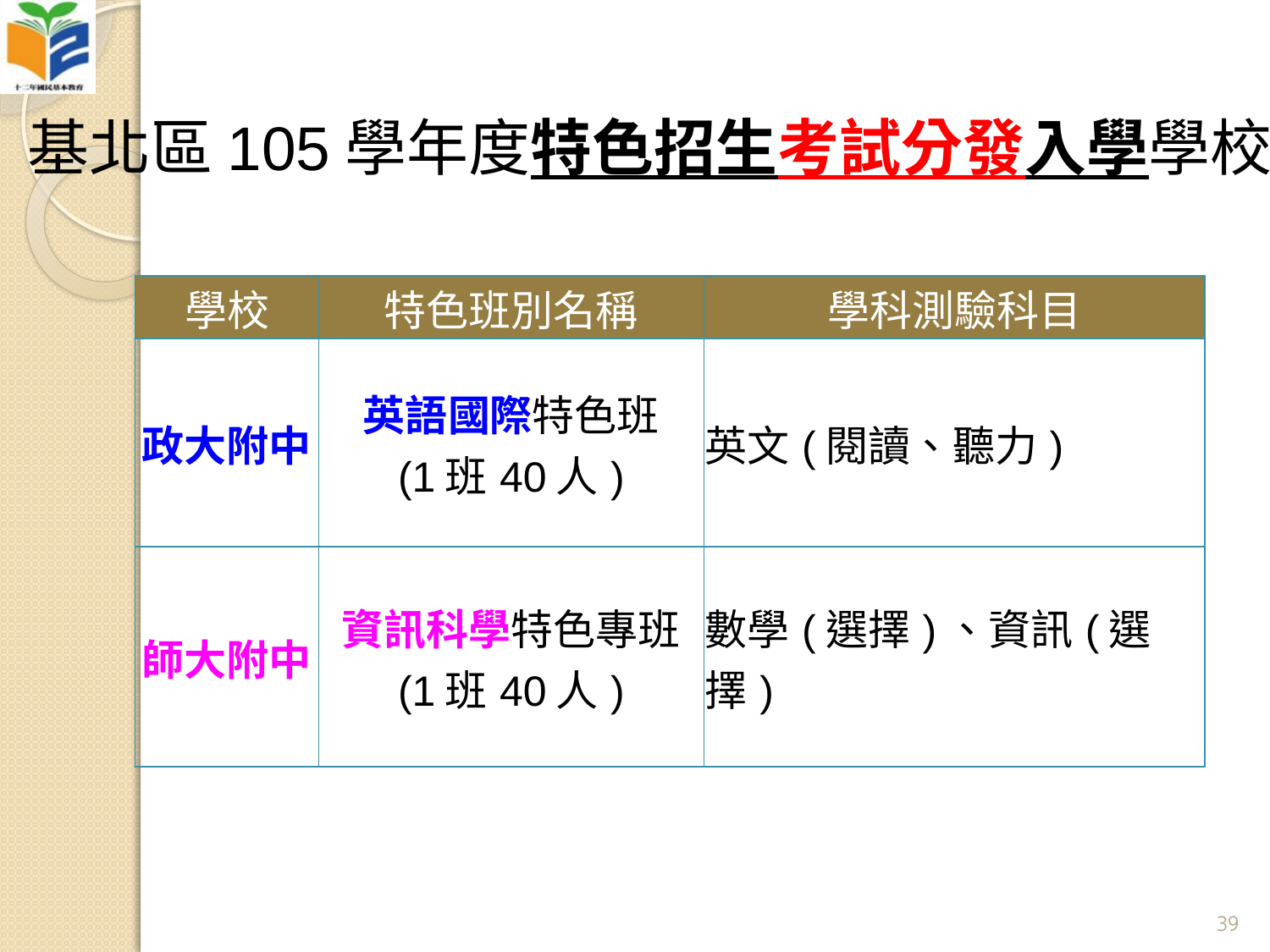

# 基北區105學年度特色招生考試分發入學學校
| 學校 | 特色班別名稱 | 學科測驗科目 |
| --- | --- | --- |
| 政大附中 | 英語國際特色班 (1班40人) | 英文(閱讀、聽力) |
| 師大附中 | 資訊科學特色專班 (1班40人) | 數學(選擇)、資訊(選擇) |
39